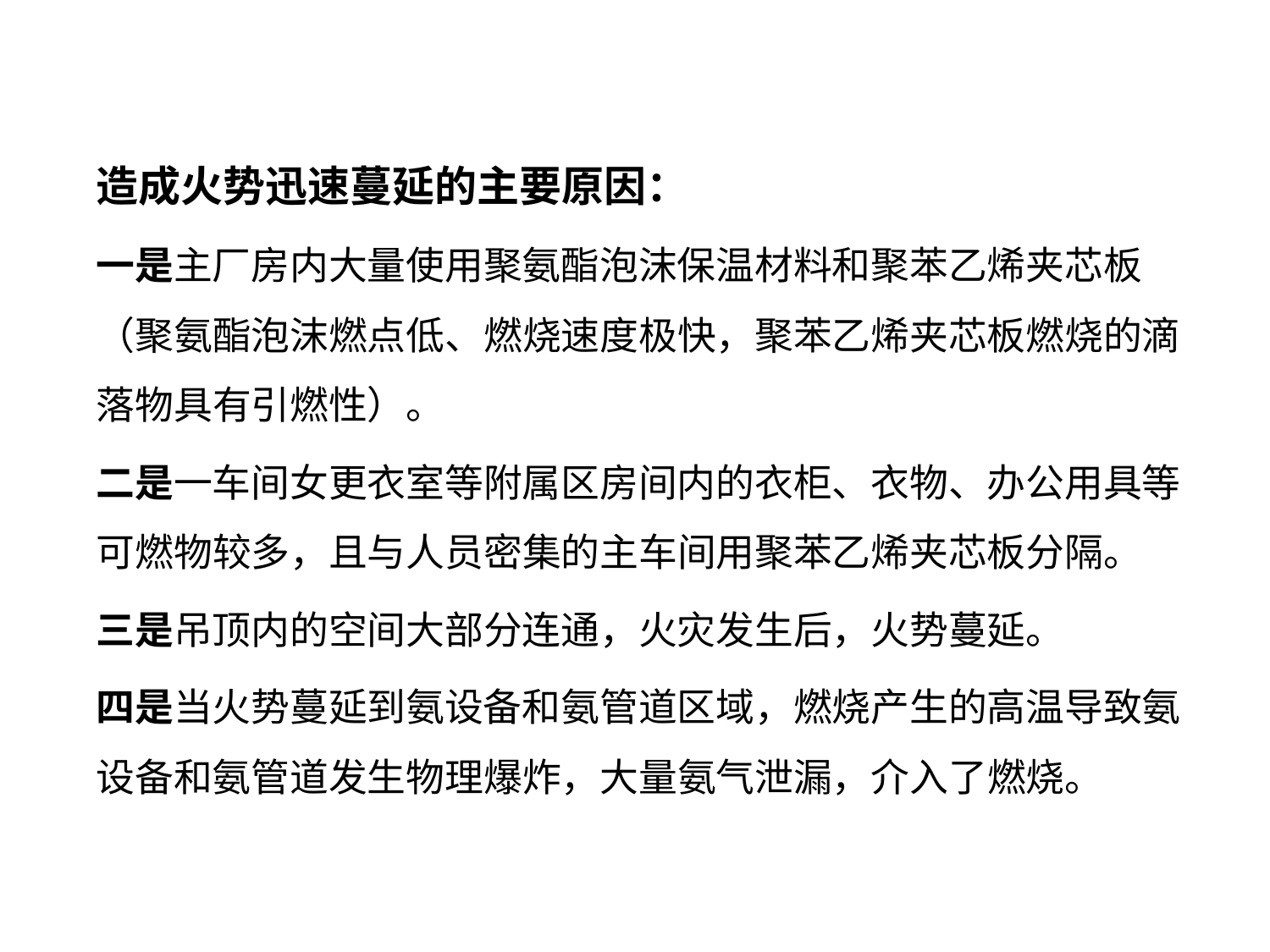

造成火势迅速蔓延的主要原因：
一是主厂房内大量使用聚氨酯泡沫保温材料和聚苯乙烯夹芯板（聚氨酯泡沫燃点低、燃烧速度极快，聚苯乙烯夹芯板燃烧的滴落物具有引燃性）。
二是一车间女更衣室等附属区房间内的衣柜、衣物、办公用具等可燃物较多，且与人员密集的主车间用聚苯乙烯夹芯板分隔。
三是吊顶内的空间大部分连通，火灾发生后，火势蔓延。
四是当火势蔓延到氨设备和氨管道区域，燃烧产生的高温导致氨设备和氨管道发生物理爆炸，大量氨气泄漏，介入了燃烧。

25